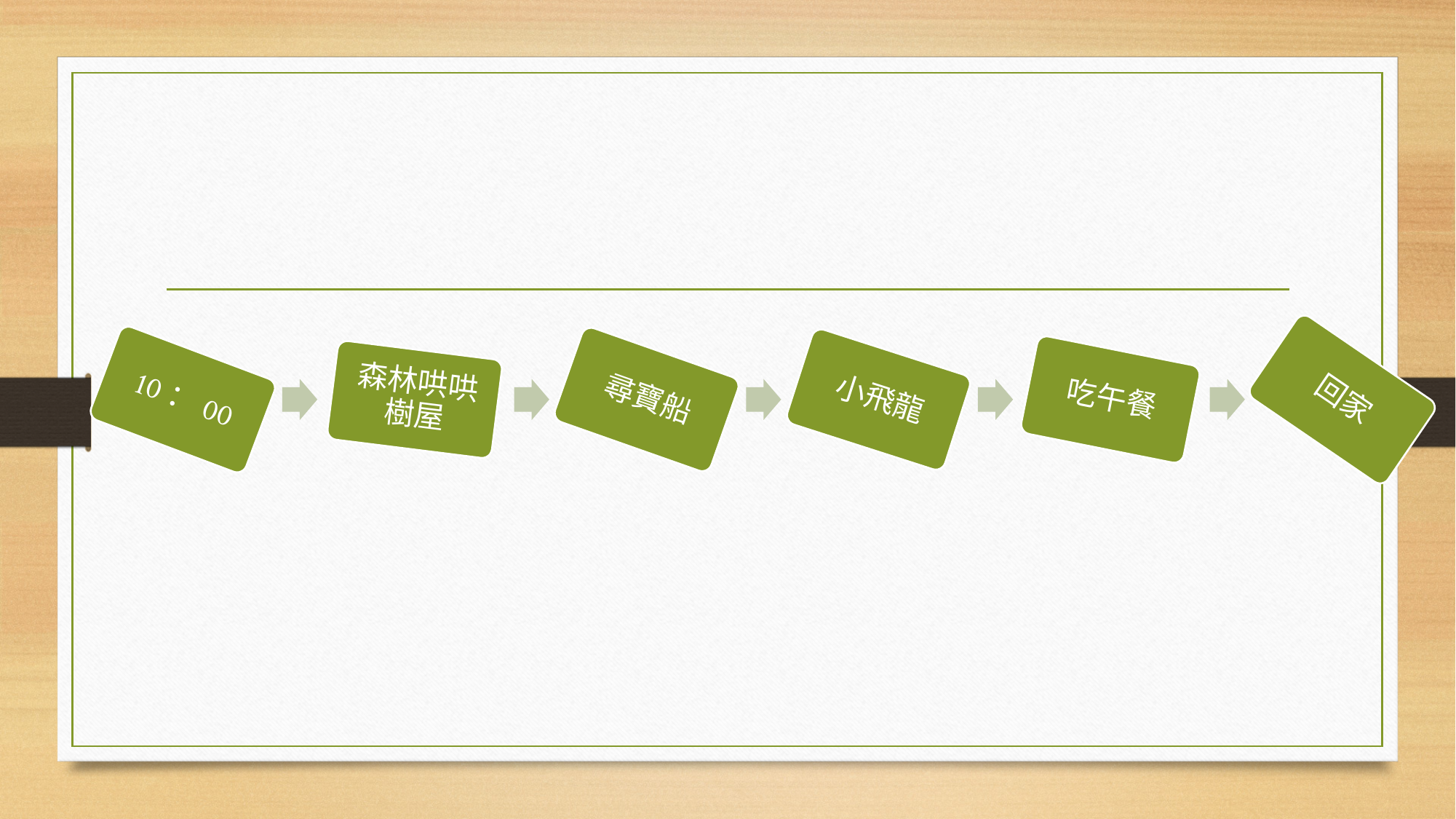

10：00

森林哄哄樹屋

尋寶船

小飛龍

吃午餐

回家
#